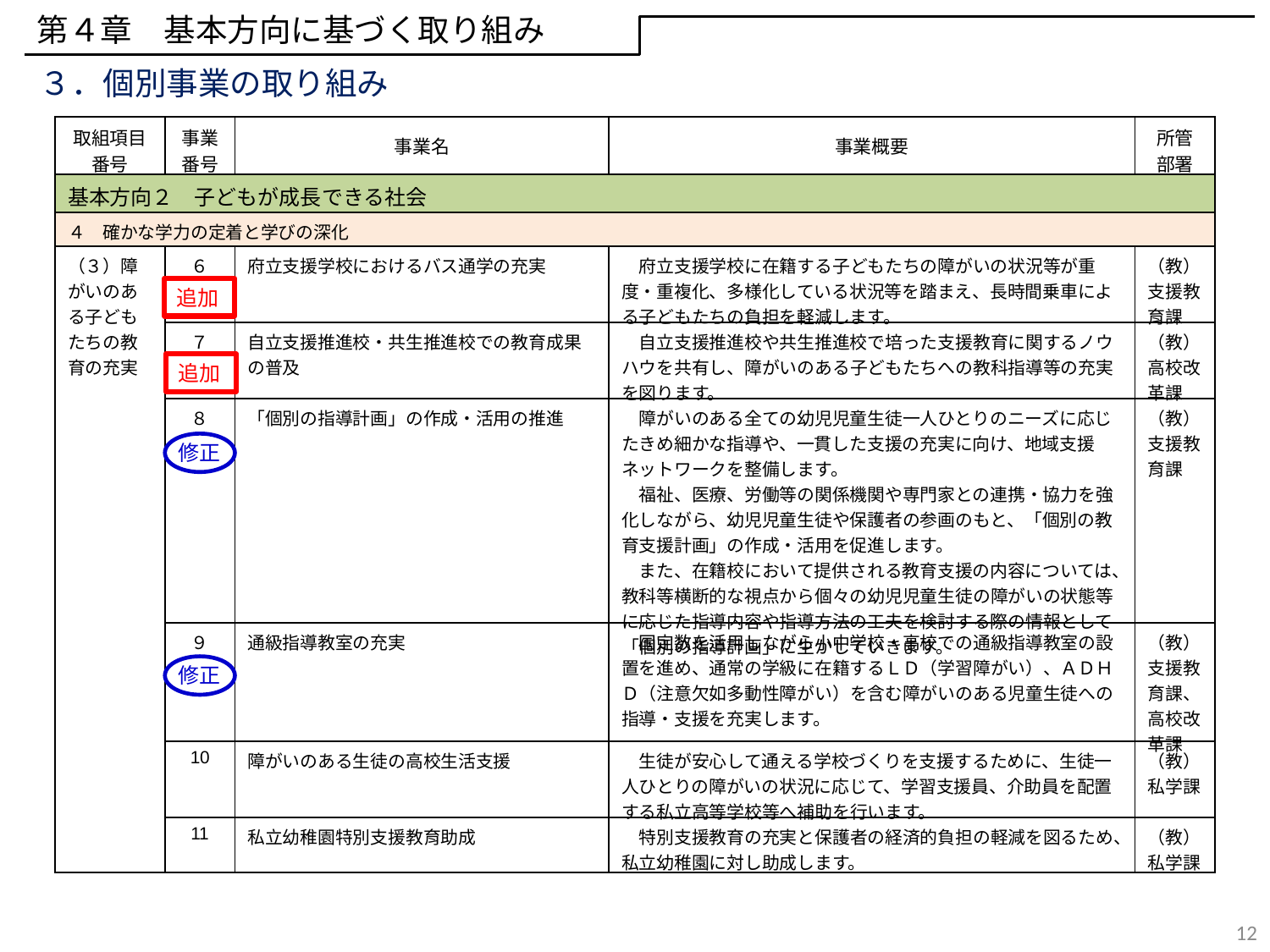

第４章　基本方向に基づく取り組み
３．個別事業の取り組み
| 取組項目 番号 | 事業 番号 | 事業名 | 事業概要 | 所管 部署 |
| --- | --- | --- | --- | --- |
| 基本方向２　子どもが成長できる社会 |  |  |  |  |
| ４　確かな学力の定着と学びの深化 |  |  |  |  |
| （３）障がいのある子どもたちの教育の充実 | ６ | 府立支援学校におけるバス通学の充実 | 府立支援学校に在籍する子どもたちの障がいの状況等が重度・重複化、多様化している状況等を踏まえ、長時間乗車による子どもたちの負担を軽減します。 | （教）支援教育課 |
|  | ７ | 自立支援推進校・共生推進校での教育成果の普及 | 自立支援推進校や共生推進校で培った支援教育に関するノウハウを共有し、障がいのある子どもたちへの教科指導等の充実を図ります。 | （教）高校改革課 |
|  | ８ | 「個別の指導計画」の作成・活用の推進 | 障がいのある全ての幼児児童生徒一人ひとりのニーズに応じたきめ細かな指導や、一貫した支援の充実に向け、地域支援ネットワークを整備します。 　福祉、医療、労働等の関係機関や専門家との連携・協力を強化しながら、幼児児童生徒や保護者の参画のもと、「個別の教育支援計画」の作成・活用を促進します。 　また、在籍校において提供される教育支援の内容については、 教科等横断的な視点から個々の幼児児童生徒の障がいの状態等に応じた指導内容や指導方法の工夫を検討する際の情報として 「個別の指導計画」に生かしていきます。 | （教）支援教育課 |
|  | ９ | 通級指導教室の充実 | 国定数を活用しながら小中学校・高校での通級指導教室の設置を進め、通常の学級に在籍するＬＤ（学習障がい）、ＡＤＨＤ（注意欠如多動性障がい）を含む障がいのある児童生徒への指導・支援を充実します。 | （教）支援教育課、高校改革課 |
|  | 10 | 障がいのある生徒の高校生活支援 | 生徒が安心して通える学校づくりを支援するために、生徒一人ひとりの障がいの状況に応じて、学習支援員、介助員を配置する私立高等学校等へ補助を行います。 | （教）私学課 |
|  | 11 | 私立幼稚園特別支援教育助成 | 特別支援教育の充実と保護者の経済的負担の軽減を図るため、私立幼稚園に対し助成します。 | （教）私学課 |
追加
追加

修正

修正
12